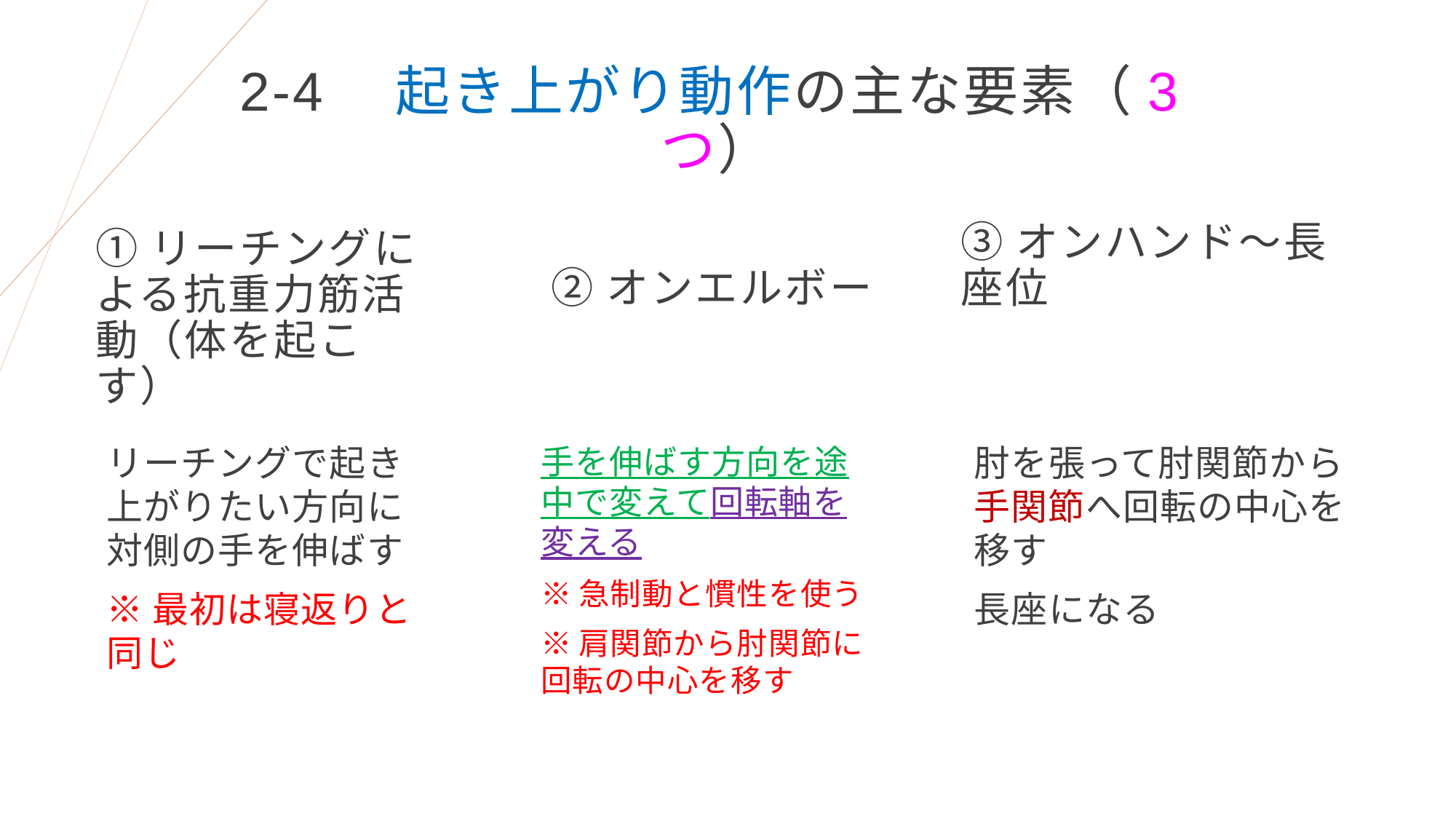

# 2-4　起き上がり動作の主な要素（3つ）
②オンエルボー
③オンハンド～長座位
①リーチングによる抗重力筋活動（体を起こす）
リーチングで起き上がりたい方向に対側の手を伸ばす
※最初は寝返りと同じ
手を伸ばす方向を途中で変えて回転軸を変える
※急制動と慣性を使う
※肩関節から肘関節に回転の中心を移す

肘を張って肘関節から手関節へ回転の中心を移す
長座になる